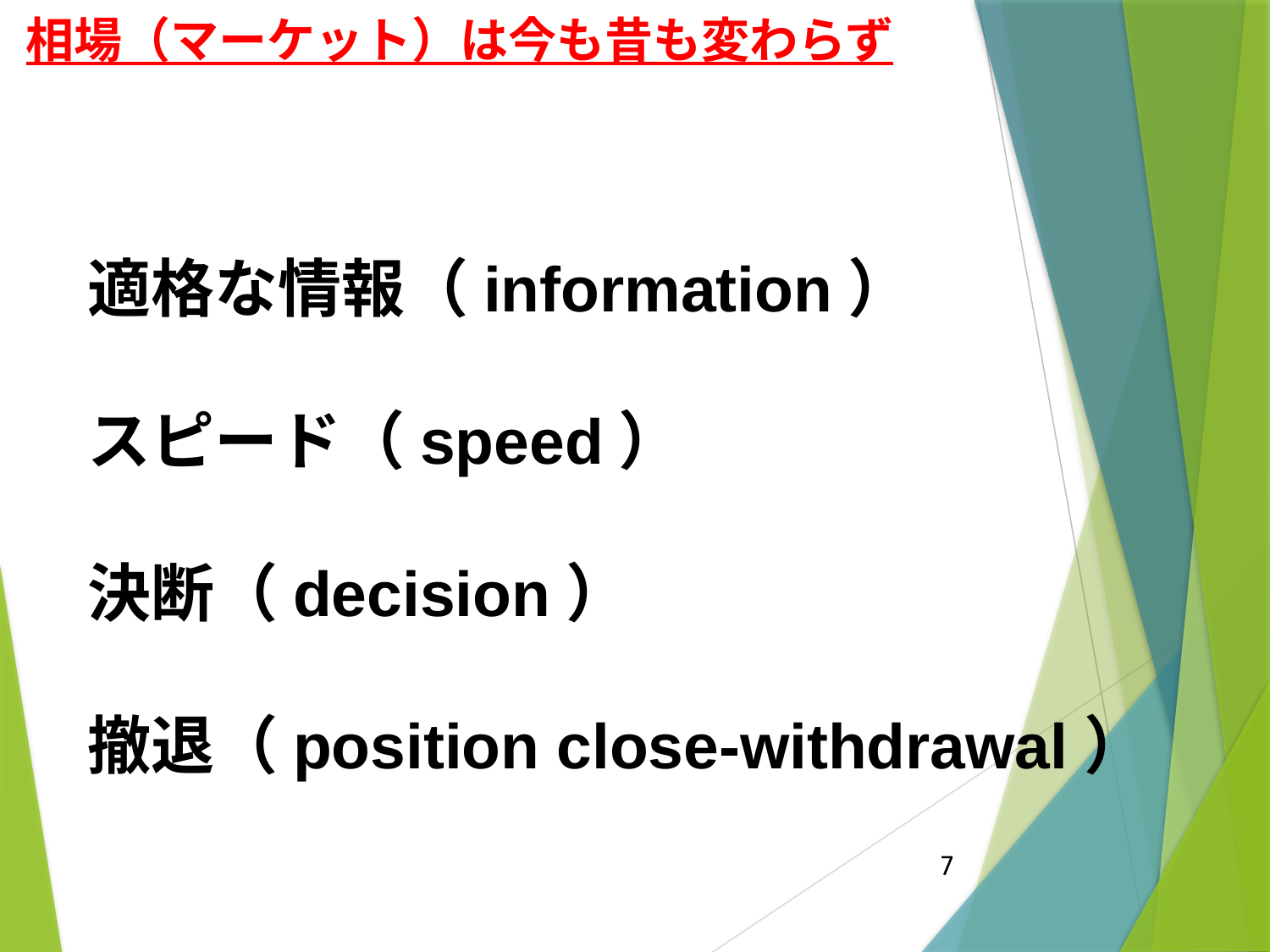

# 相場（マーケット）は今も昔も変わらず
適格な情報（information）
スピード（speed）
決断（decision）
撤退（position close-withdrawal）
7